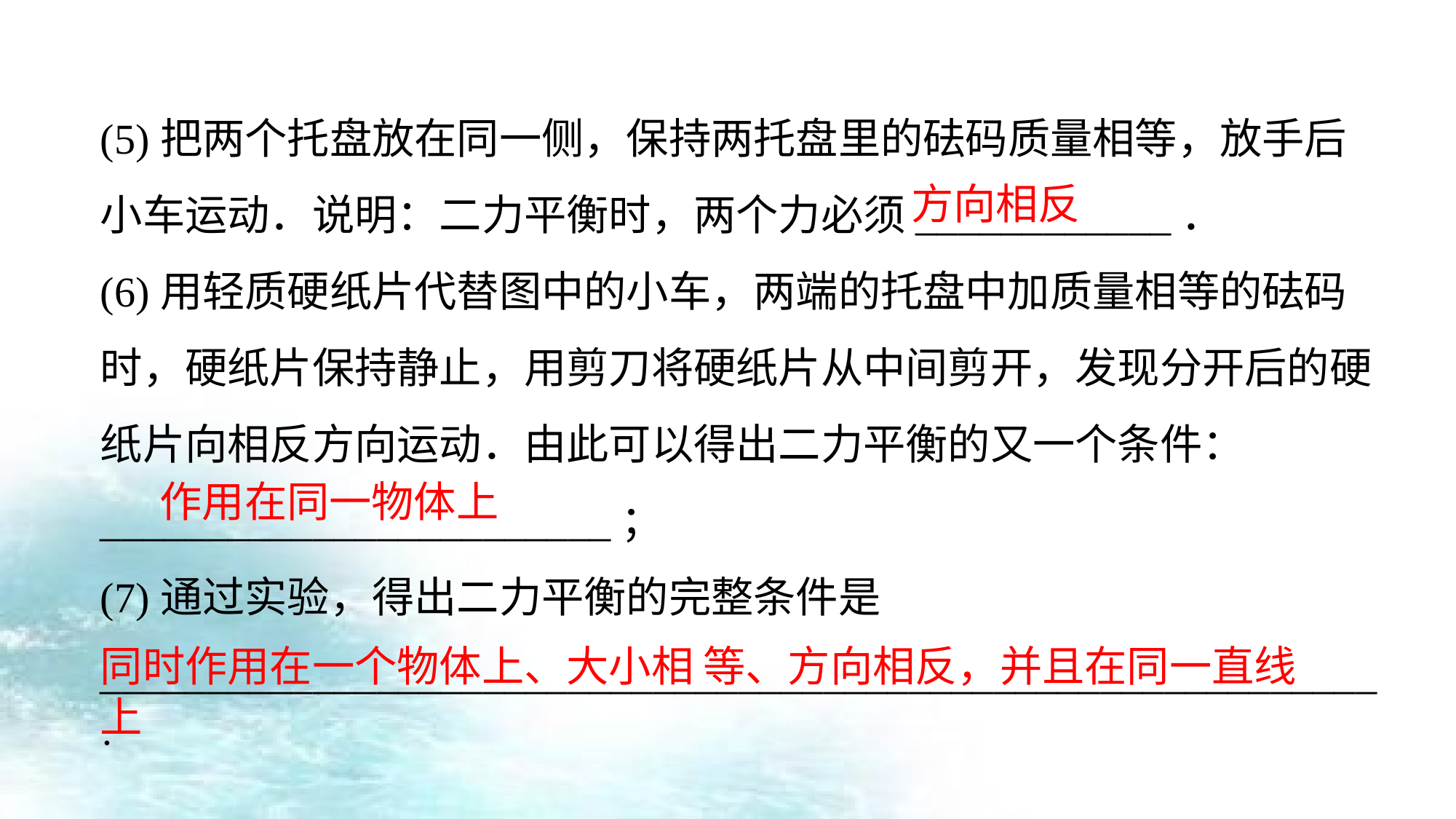

(5)把两个托盘放在同一侧，保持两托盘里的砝码质量相等，放手后小车运动．说明：二力平衡时，两个力必须____________．
(6)用轻质硬纸片代替图中的小车，两端的托盘中加质量相等的砝码时，硬纸片保持静止，用剪刀将硬纸片从中间剪开，发现分开后的硬纸片向相反方向运动．由此可以得出二力平衡的又一个条件：________________________；
(7)通过实验，得出二力平衡的完整条件是____________________________________________________________．
方向相反
作用在同一物体上
同时作用在一个物体上、大小相 等、方向相反，并且在同一直线上